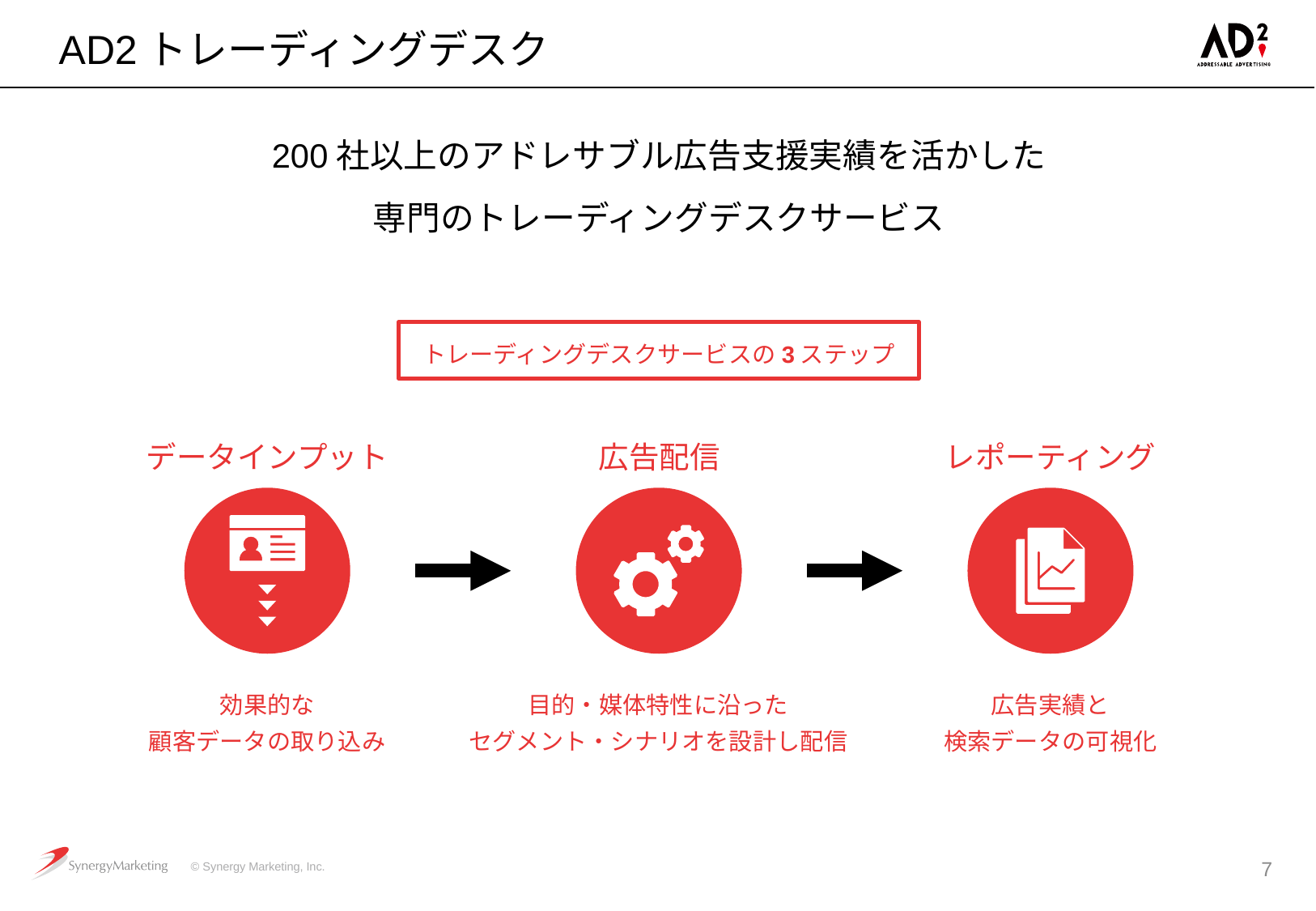

# AD2トレーディングデスク
200社以上のアドレサブル広告支援実績を活かした
専門のトレーディングデスクサービス
トレーディングデスクサービスの3ステップ
データインプット
広告配信
レポーティング

効果的な
顧客データの取り込み
目的・媒体特性に沿った
セグメント・シナリオを設計し配信
広告実績と
検索データの可視化
7